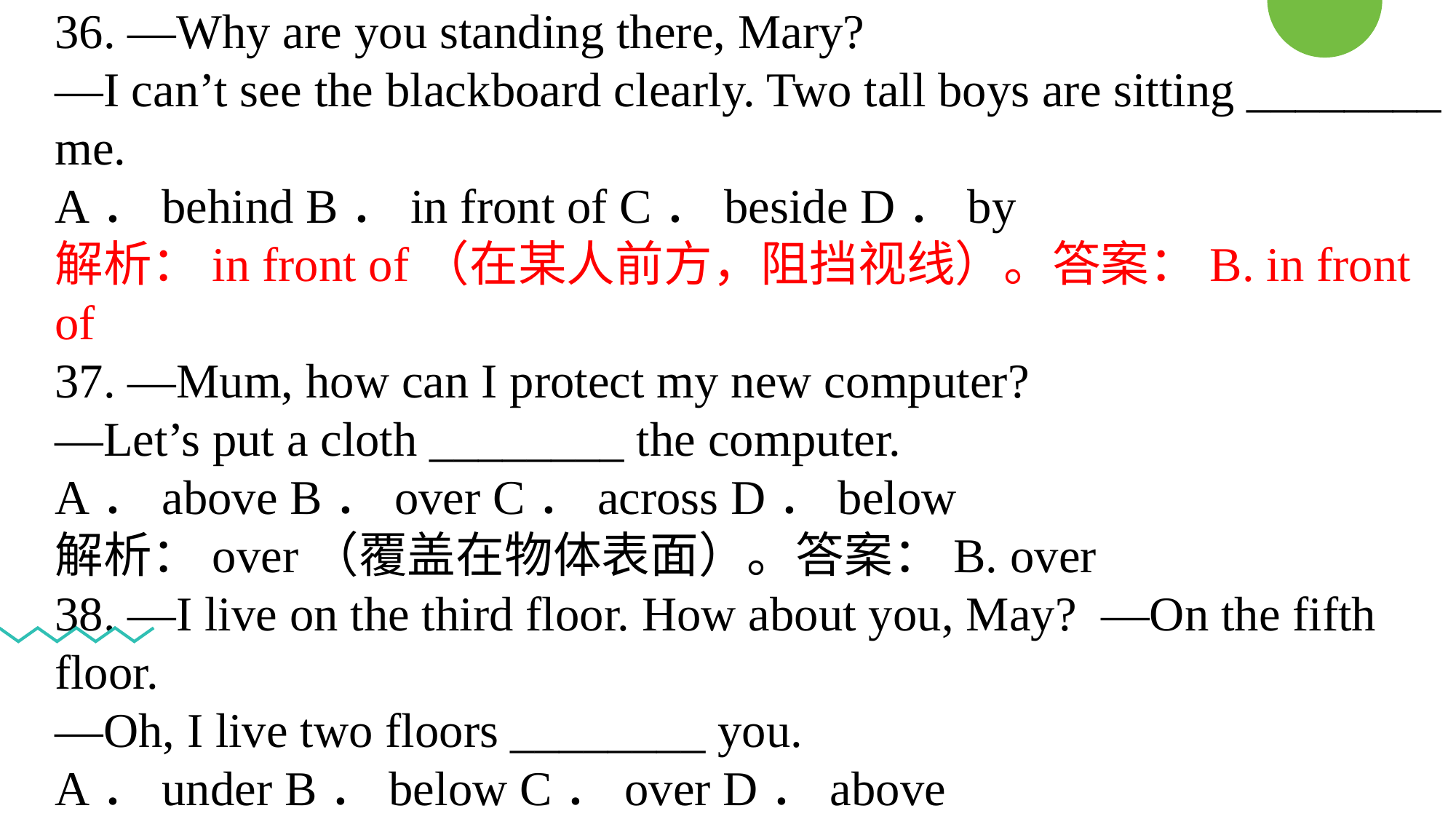

36. —Why are you standing there, Mary?
—I can’t see the blackboard clearly. Two tall boys are sitting ________ me.
A．behind B．in front of C．beside D．by
解析：in front of（在某人前方，阻挡视线）。答案：B. in front of
37. —Mum, how can I protect my new computer?
—Let’s put a cloth ________ the computer.
A．above B．over C．across D．below
解析：over（覆盖在物体表面）。答案：B. over
38. —I live on the third floor. How about you, May?  —On the fifth floor.
—Oh, I live two floors ________ you.
A．under B．below C．over D．above
解析：above（表示垂直方向的上方）。答案：D. above